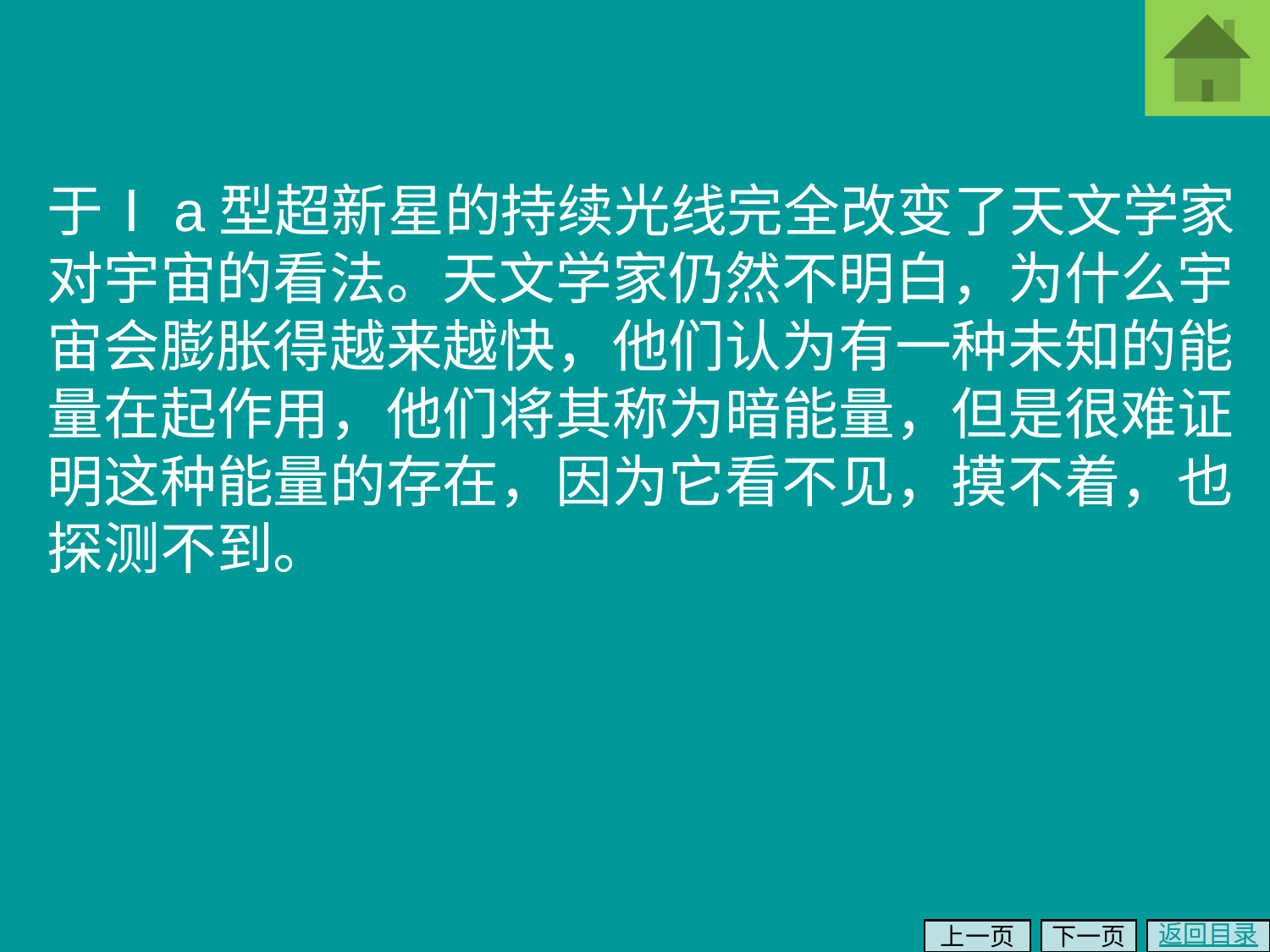

于Ⅰa型超新星的持续光线完全改变了天文学家对宇宙的看法。天文学家仍然不明白，为什么宇宙会膨胀得越来越快，他们认为有一种未知的能量在起作用，他们将其称为暗能量，但是很难证明这种能量的存在，因为它看不见，摸不着，也探测不到。
上一页
下一页
返回目录